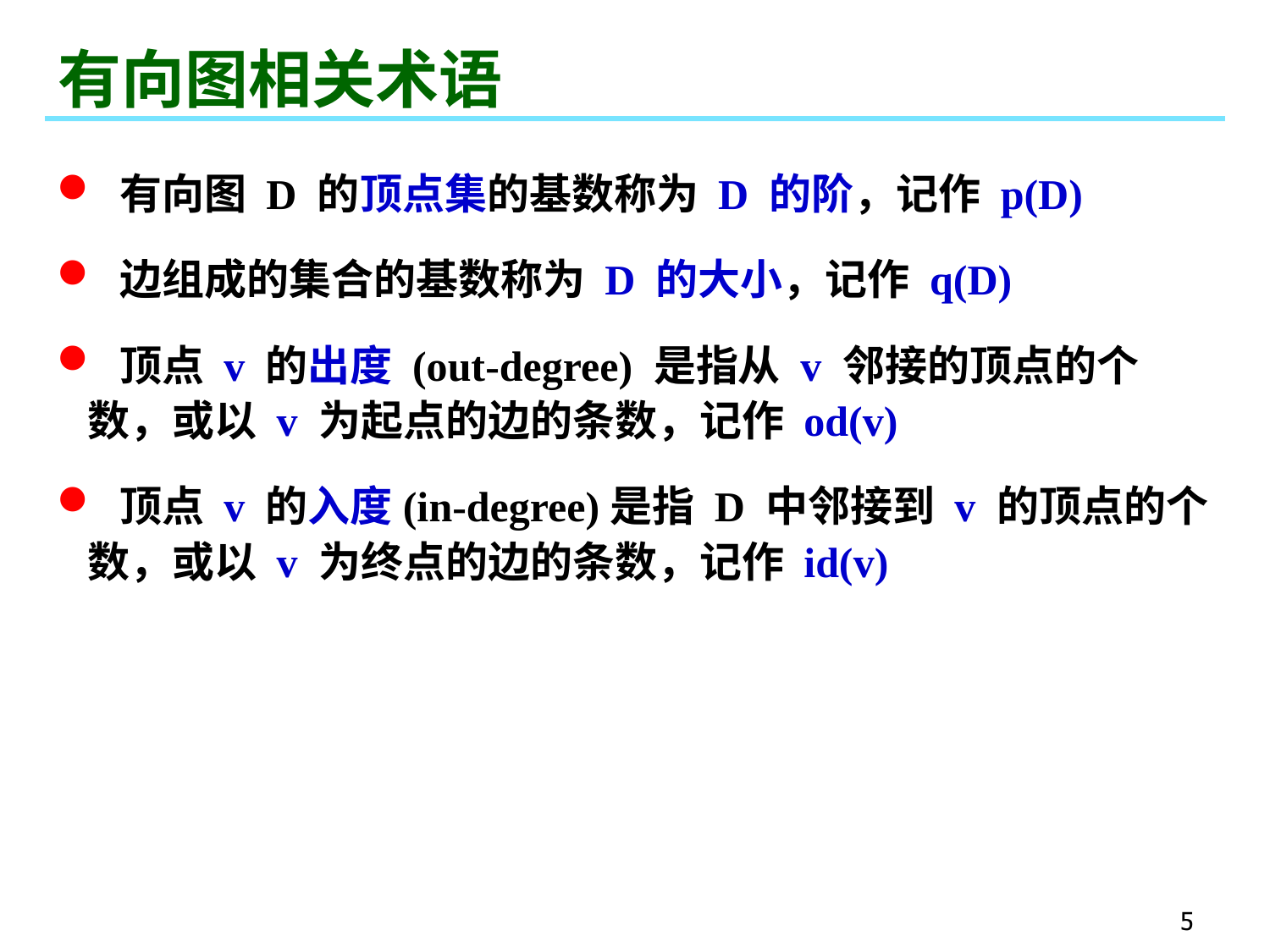

# 有向图相关术语
 有向图 D 的顶点集的基数称为 D 的阶，记作 p(D)
 边组成的集合的基数称为 D 的大小，记作 q(D)
 顶点 v 的出度 (out-degree) 是指从 v 邻接的顶点的个数，或以 v 为起点的边的条数，记作 od(v)
 顶点 v 的入度(in-degree)是指 D 中邻接到 v 的顶点的个数，或以 v 为终点的边的条数，记作 id(v)
5